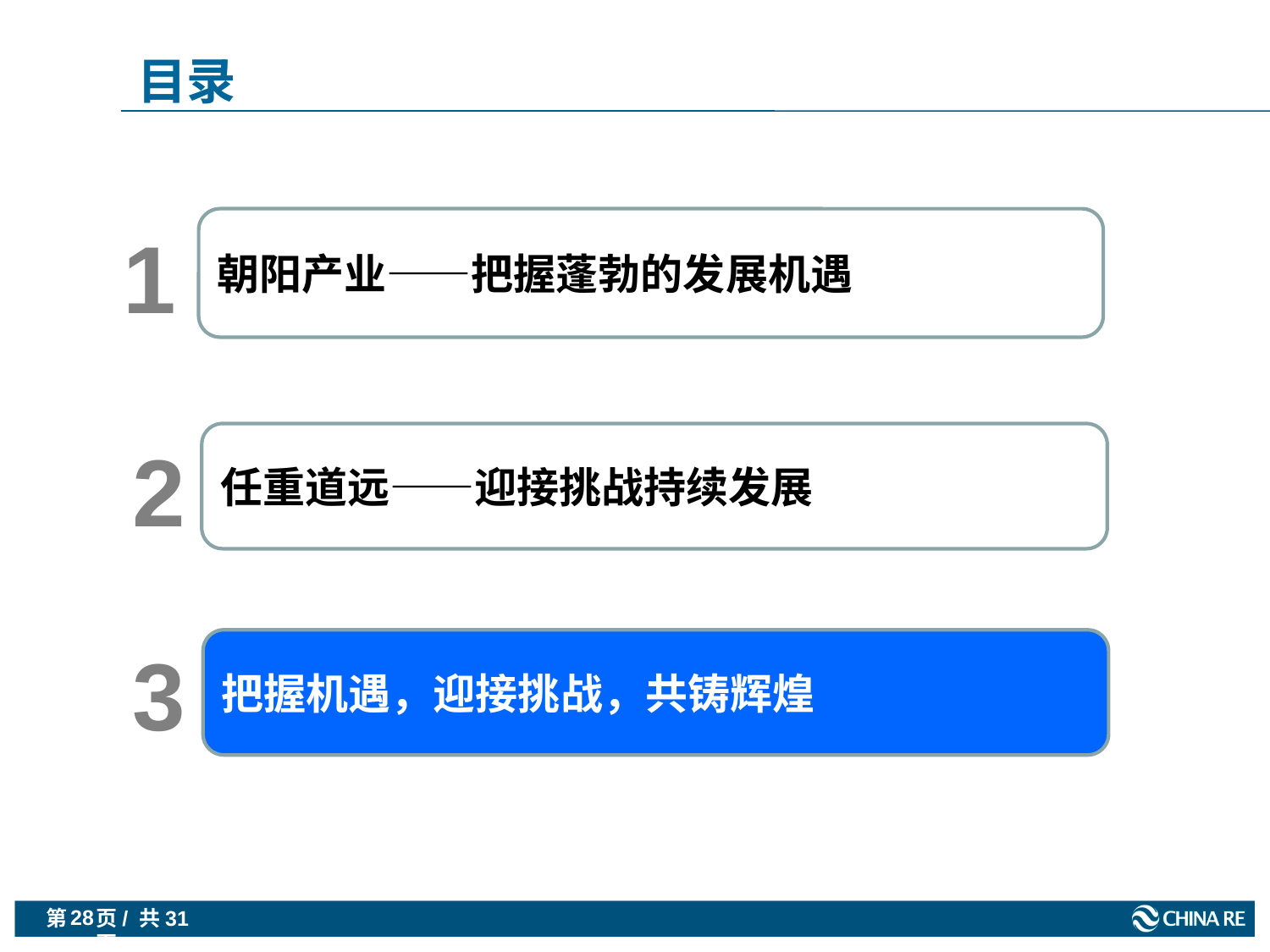

# 目录
朝阳产业——把握蓬勃的发展机遇
1
任重道远——迎接挑战持续发展
2
3
把握机遇，迎接挑战，共铸辉煌
28